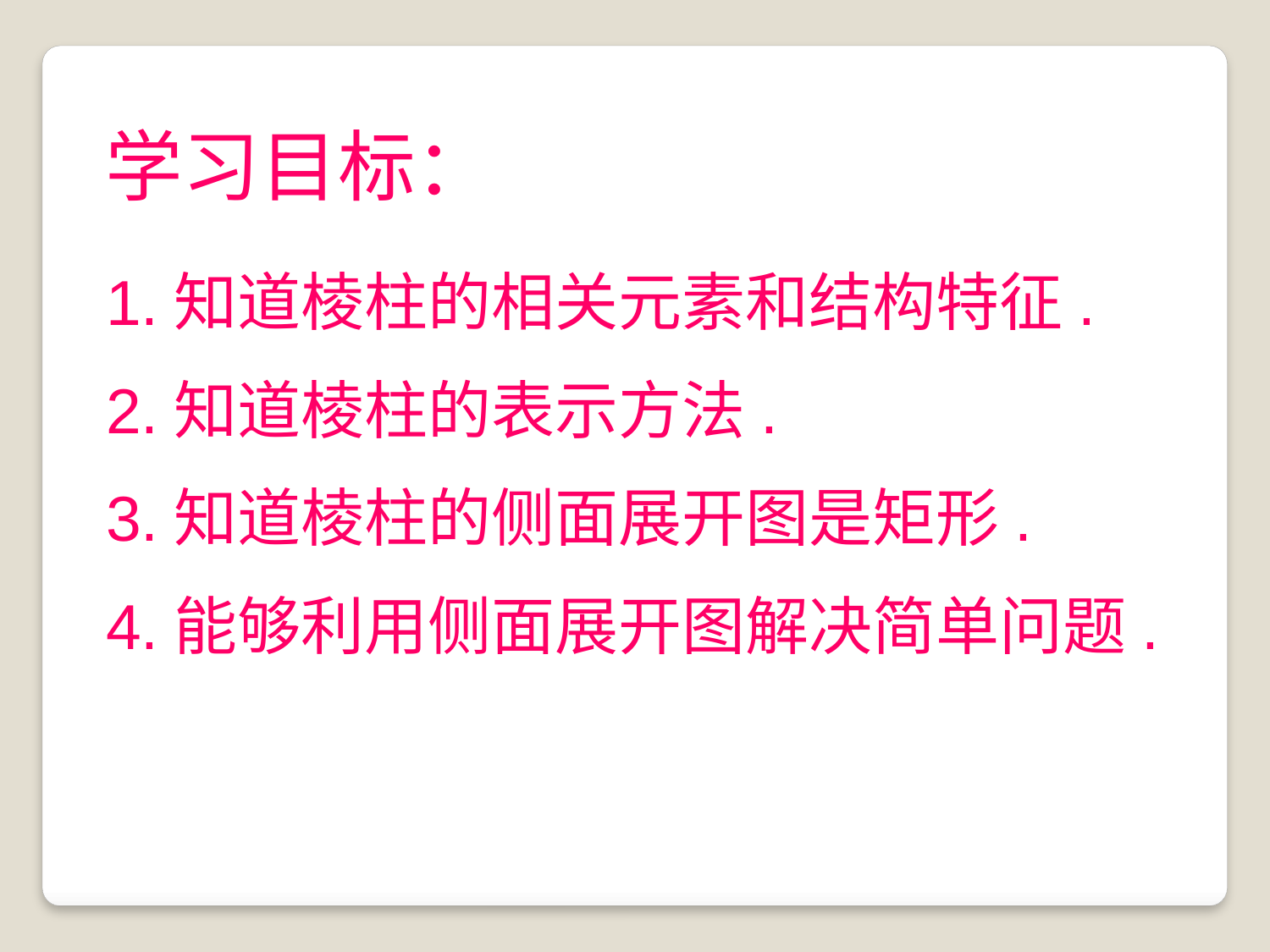

学习目标：
1.知道棱柱的相关元素和结构特征.
2.知道棱柱的表示方法.
3.知道棱柱的侧面展开图是矩形.
4.能够利用侧面展开图解决简单问题.